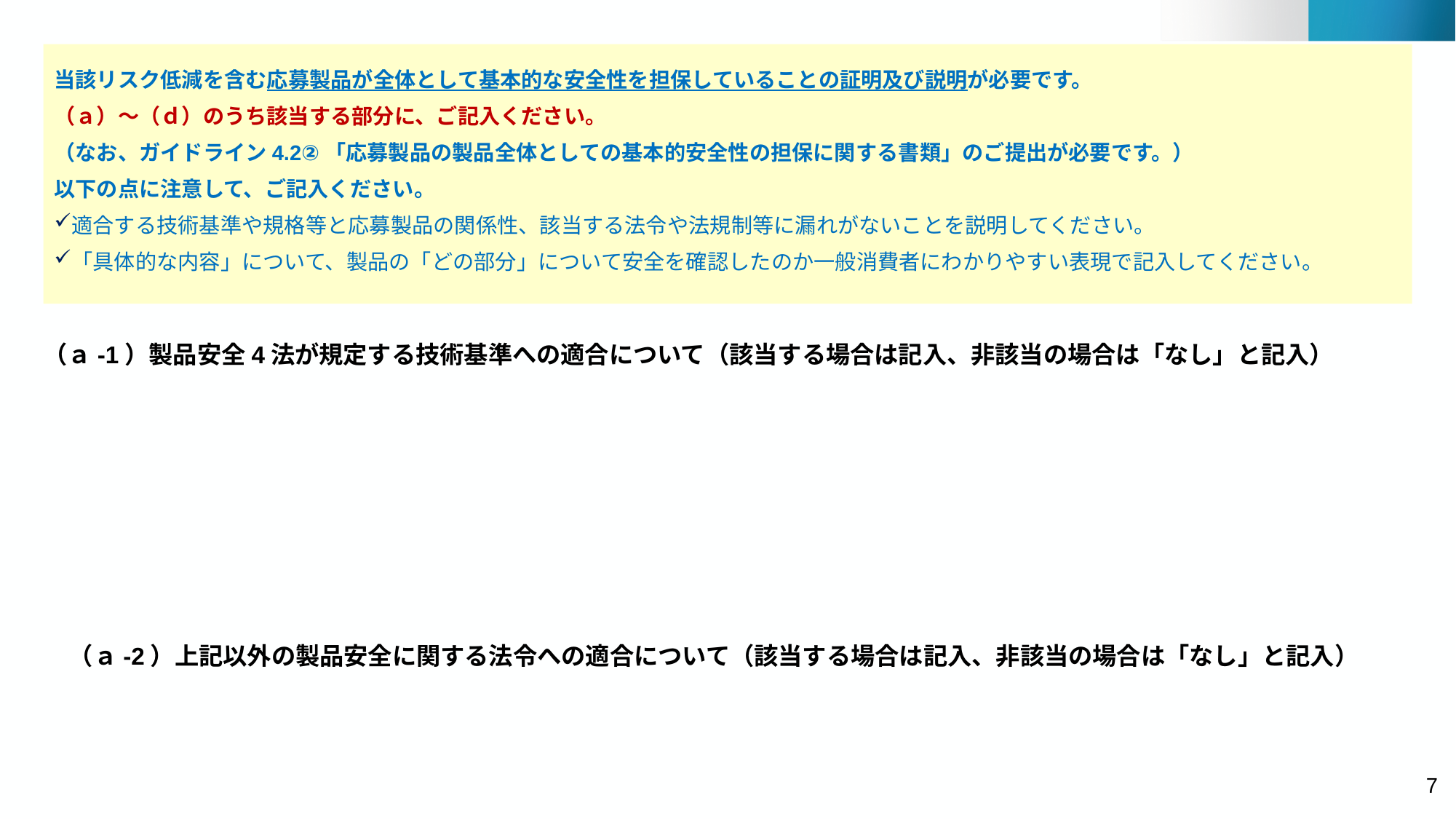

当該リスク低減を含む応募製品が全体として基本的な安全性を担保していることの証明及び説明が必要です。
（ａ）～（ｄ）のうち該当する部分に、ご記入ください。
（なお、ガイドライン4.2②「応募製品の製品全体としての基本的安全性の担保に関する書類」のご提出が必要です。）
以下の点に注意して、ご記入ください。
適合する技術基準や規格等と応募製品の関係性、該当する法令や法規制等に漏れがないことを説明してください。
「具体的な内容」について、製品の「どの部分」について安全を確認したのか一般消費者にわかりやすい表現で記入してください。
（ａ-1）製品安全4法が規定する技術基準への適合について（該当する場合は記入、非該当の場合は「なし」と記入）

（ａ-2）上記以外の製品安全に関する法令への適合について（該当する場合は記入、非該当の場合は「なし」と記入）

7